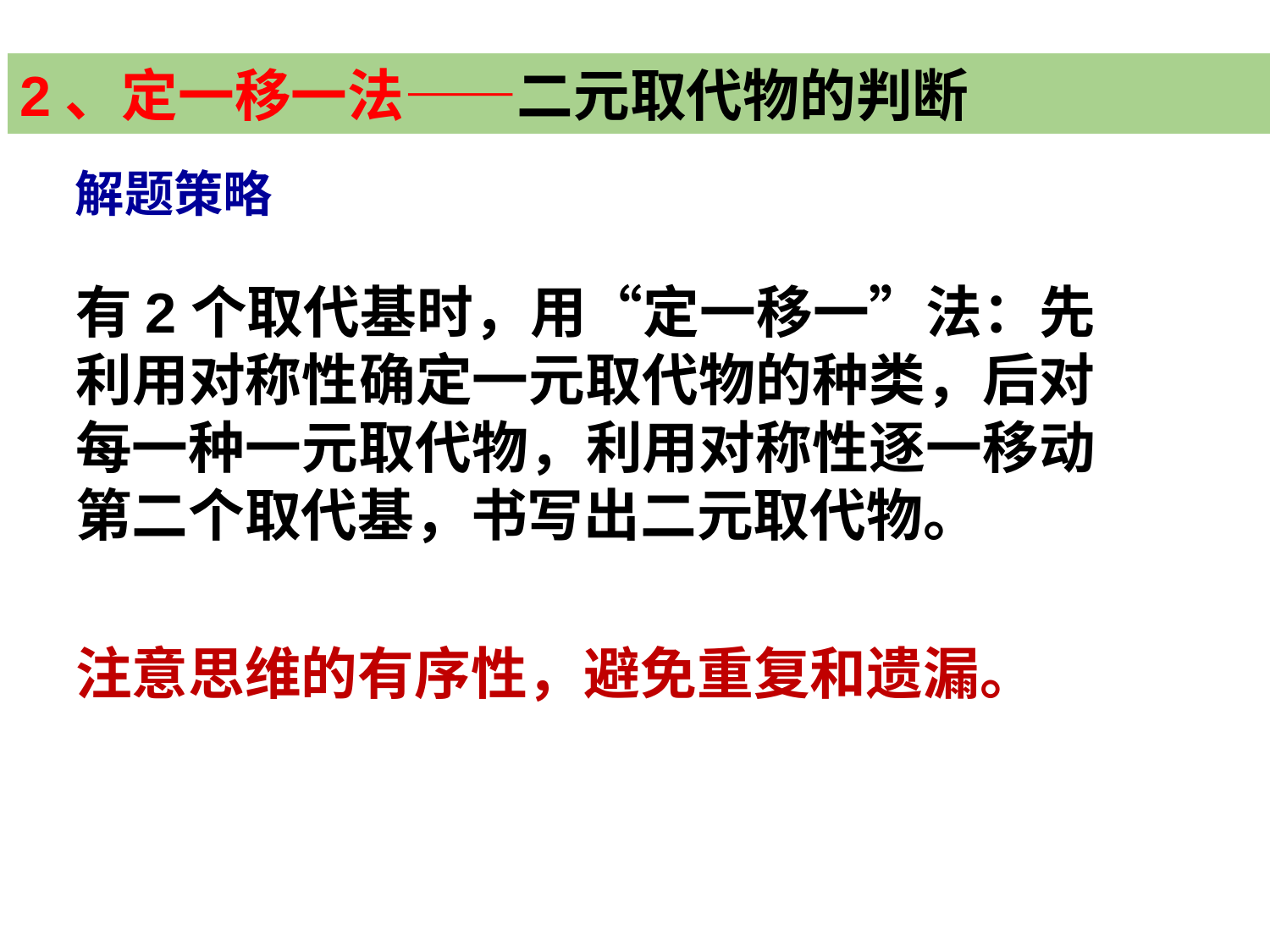

2、定一移一法——二元取代物的判断
解题策略
有2个取代基时，用“定一移一”法：先利用对称性确定一元取代物的种类，后对每一种一元取代物，利用对称性逐一移动第二个取代基，书写出二元取代物。

注意思维的有序性，避免重复和遗漏。